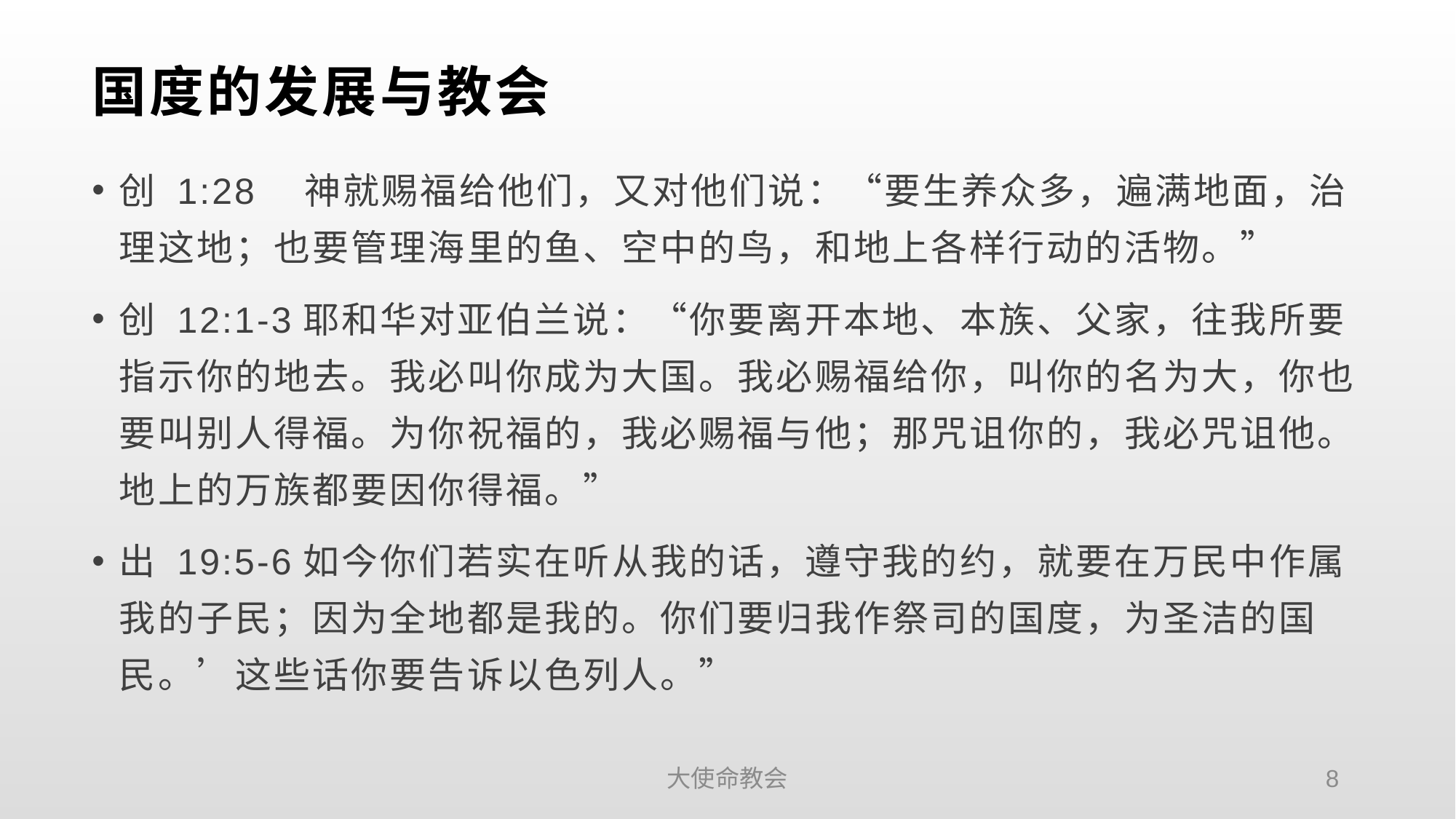

# 国度的发展与教会
创 1:28　神就赐福给他们，又对他们说：“要生养众多，遍满地面，治理这地；也要管理海里的鱼、空中的鸟，和地上各样行动的活物。”
创 12:1-3耶和华对亚伯兰说：“你要离开本地、本族、父家，往我所要指示你的地去。我必叫你成为大国。我必赐福给你，叫你的名为大，你也要叫别人得福。为你祝福的，我必赐福与他；那咒诅你的，我必咒诅他。地上的万族都要因你得福。”
出 19:5-6如今你们若实在听从我的话，遵守我的约，就要在万民中作属我的子民；因为全地都是我的。你们要归我作祭司的国度，为圣洁的国民。’这些话你要告诉以色列人。”
大使命教会
8